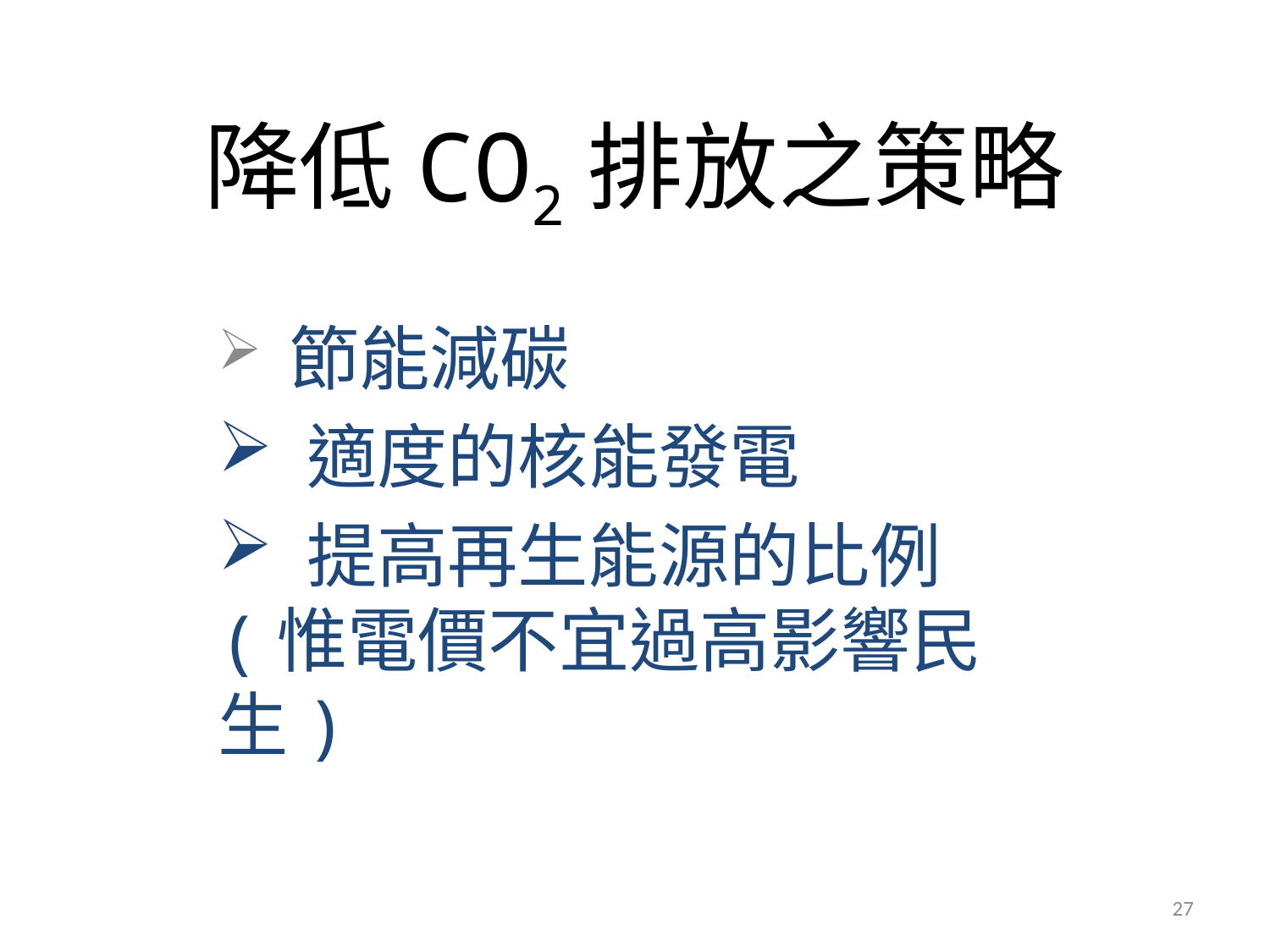

# 降低CO2排放之策略
 節能減碳
 適度的核能發電
 提高再生能源的比例 (惟電價不宜過高影響民生)
27